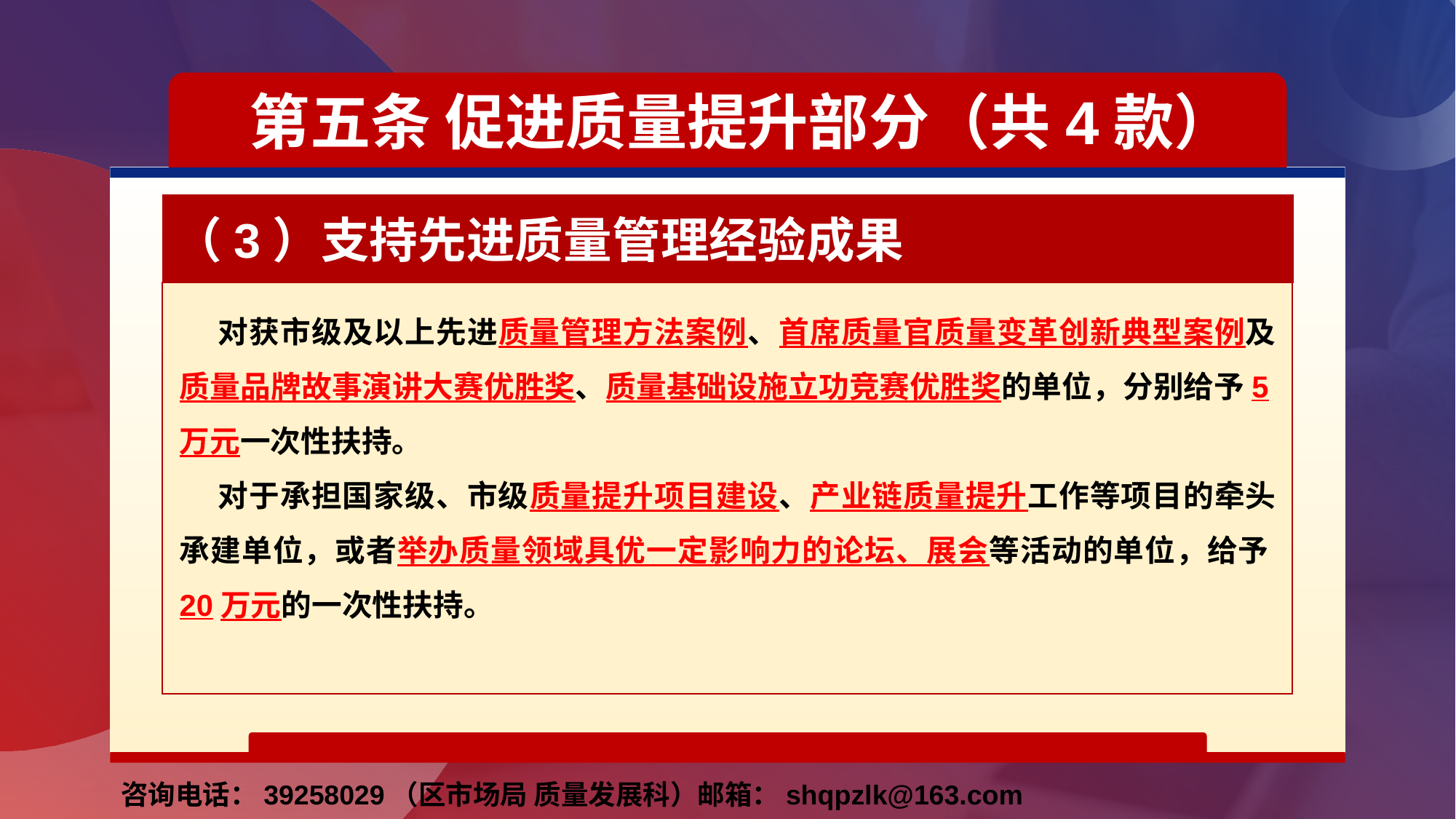

第五条 促进质量提升部分（共4款）

（3）支持先进质量管理经验成果

    对获市级及以上先进质量管理方法案例、首席质量官质量变革创新典型案例及质量品牌故事演讲大赛优胜奖、质量基础设施立功竞赛优胜奖的单位，分别给予5万元一次性扶持。
    对于承担国家级、市级质量提升项目建设、产业链质量提升工作等项目的牵头承建单位，或者举办质量领域具优一定影响力的论坛、展会等活动的单位，给予20万元的一次性扶持。
咨询电话：39258029（区市场局 质量发展科）邮箱：shqpzlk@163.com